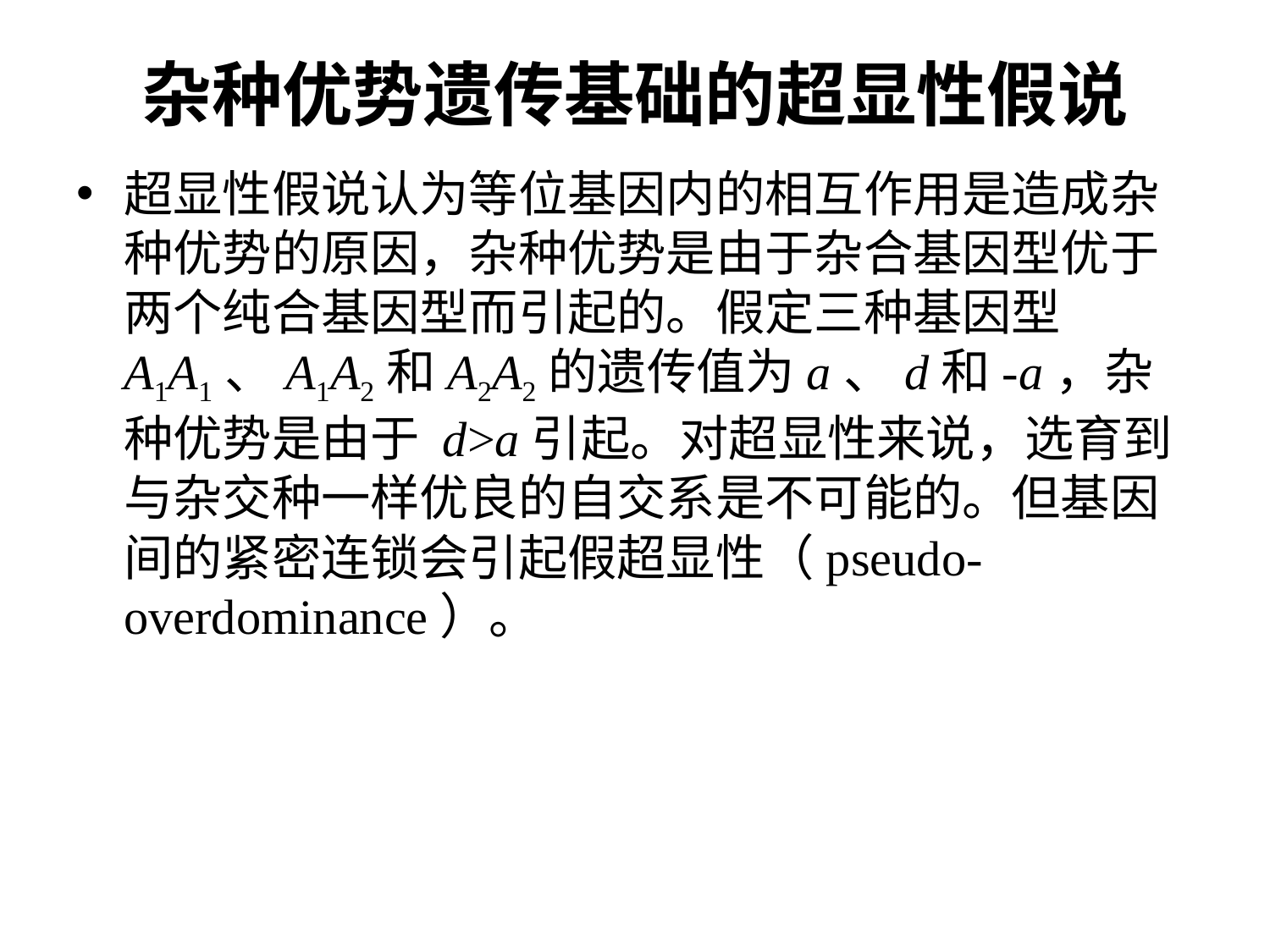

# 杂种优势遗传基础的超显性假说
超显性假说认为等位基因内的相互作用是造成杂种优势的原因，杂种优势是由于杂合基因型优于两个纯合基因型而引起的。假定三种基因型A1A1、A1A2和A2A2的遗传值为a、d和-a，杂种优势是由于 d>a引起。对超显性来说，选育到与杂交种一样优良的自交系是不可能的。但基因间的紧密连锁会引起假超显性（pseudo-overdominance）。